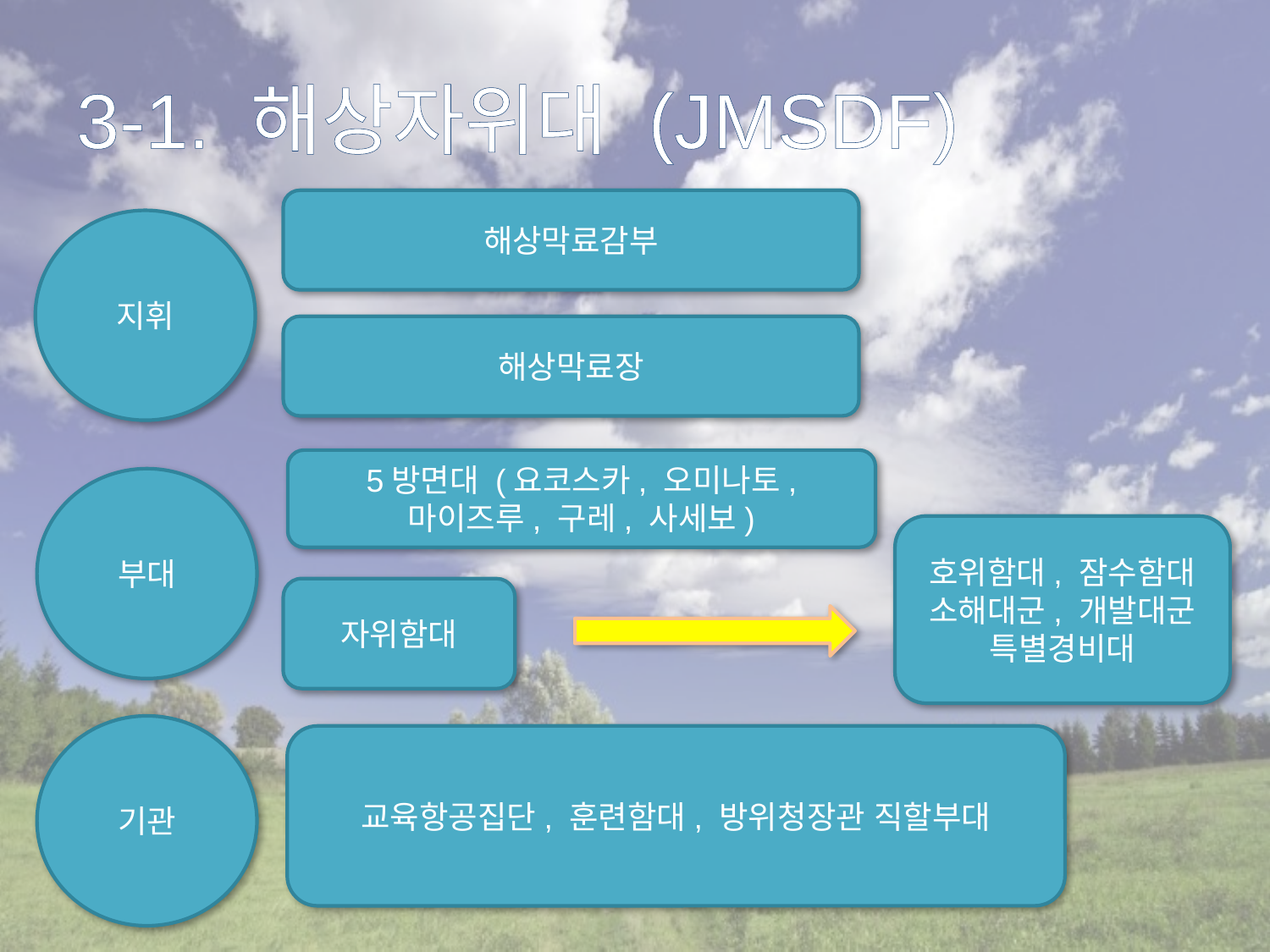

# 3-1. 해상자위대 (JMSDF)
해상막료감부
지휘
해상막료장
5방면대 (요코스카, 오미나토, 마이즈루, 구레, 사세보)
부대
호위함대, 잠수함대
소해대군, 개발대군
특별경비대
자위함대

기관
교육항공집단, 훈련함대, 방위청장관 직할부대